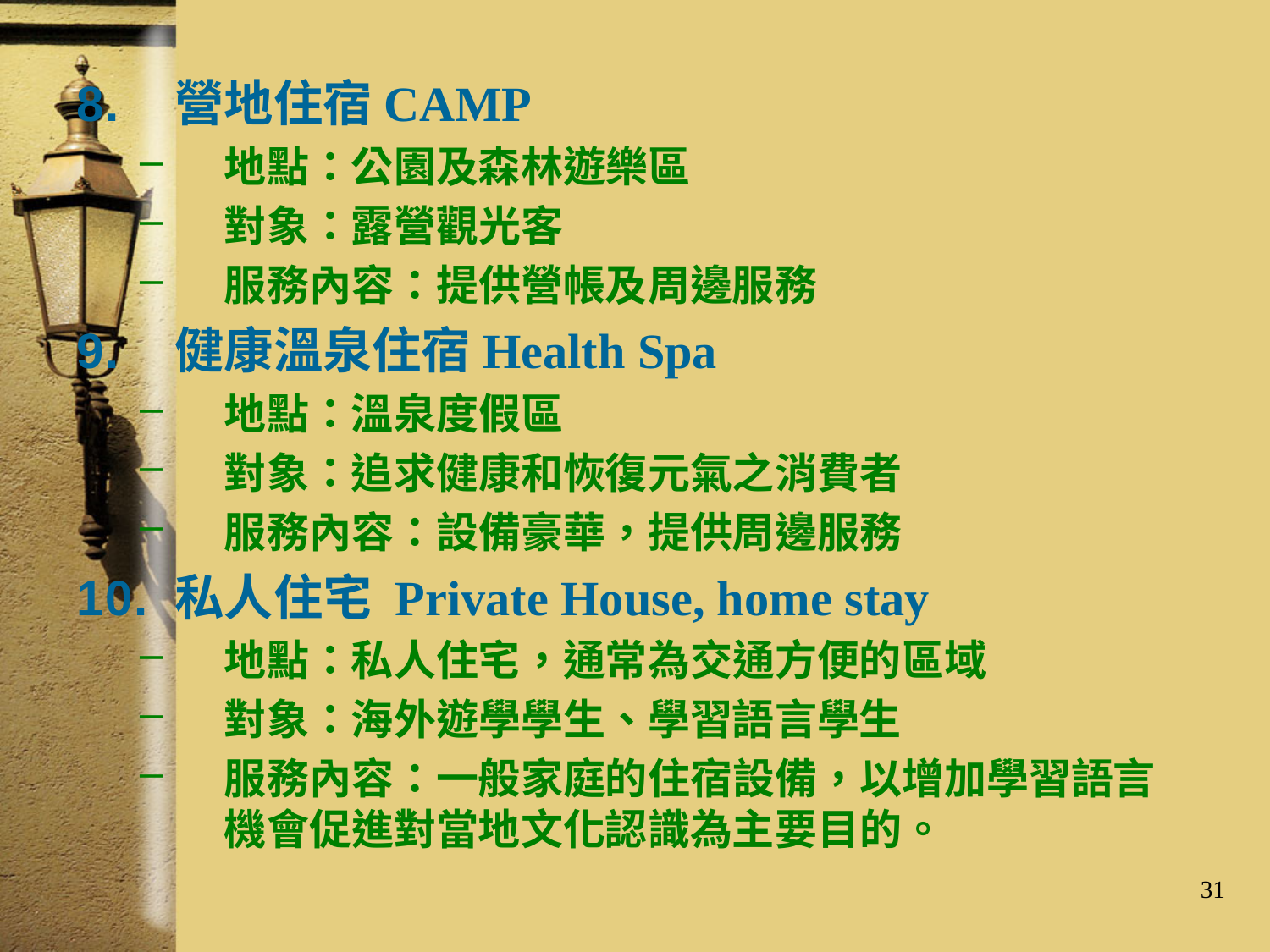

#
營地住宿CAMP
地點：公園及森林遊樂區
對象：露營觀光客
服務內容：提供營帳及周邊服務
健康溫泉住宿Health Spa
地點：溫泉度假區
對象：追求健康和恢復元氣之消費者
服務內容：設備豪華，提供周邊服務
私人住宅 Private House, home stay
地點：私人住宅，通常為交通方便的區域
對象：海外遊學學生、學習語言學生
服務內容：一般家庭的住宿設備，以增加學習語言機會促進對當地文化認識為主要目的。
31